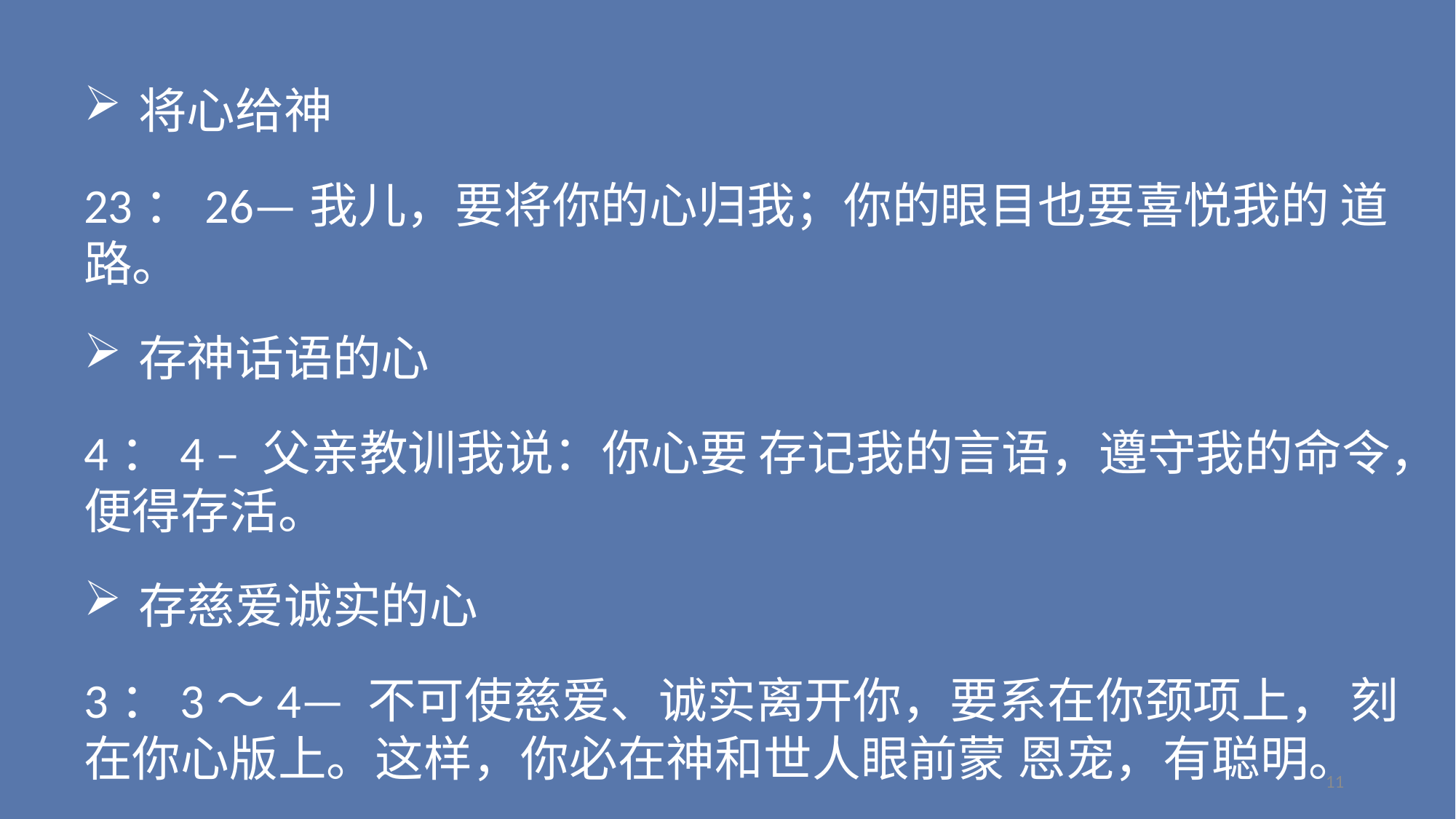

将心给神
23：26—我儿，要将你的心归我；你的眼目也要喜悦我的 道路。
存神话语的心
4：4 – 父亲教训我说：你心要 存记我的言语，遵守我的命令，便得存活。
存慈爱诚实的心
3：3～4— 不可使慈爱、诚实离开你，要系在你颈项上， 刻在你心版上。这样，你必在神和世人眼前蒙 恩宠，有聪明。
11